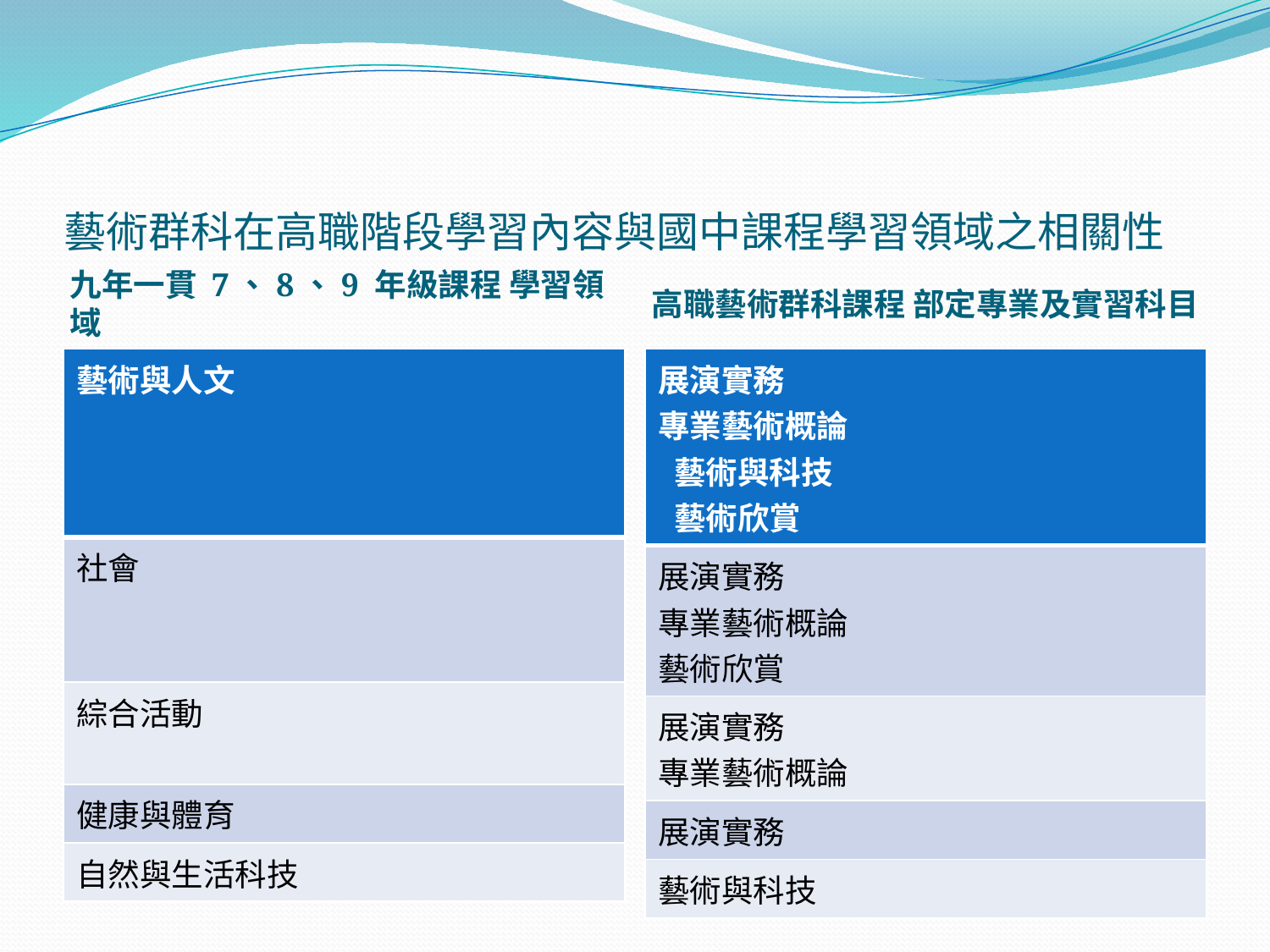

# 藝術群科在高職階段學習內容與國中課程學習領域之相關性
九年一貫 7、8、9 年級課程 學習領域
高職藝術群科課程 部定專業及實習科目
| 藝術與人文 |
| --- |
| 社會 |
| 綜合活動 |
| 健康與體育 |
| 自然與生活科技 |
| 展演實務 專業藝術概論 藝術與科技 藝術欣賞 |
| --- |
| 展演實務 專業藝術概論 藝術欣賞 |
| 展演實務 專業藝術概論 |
| 展演實務 |
| 藝術與科技 |